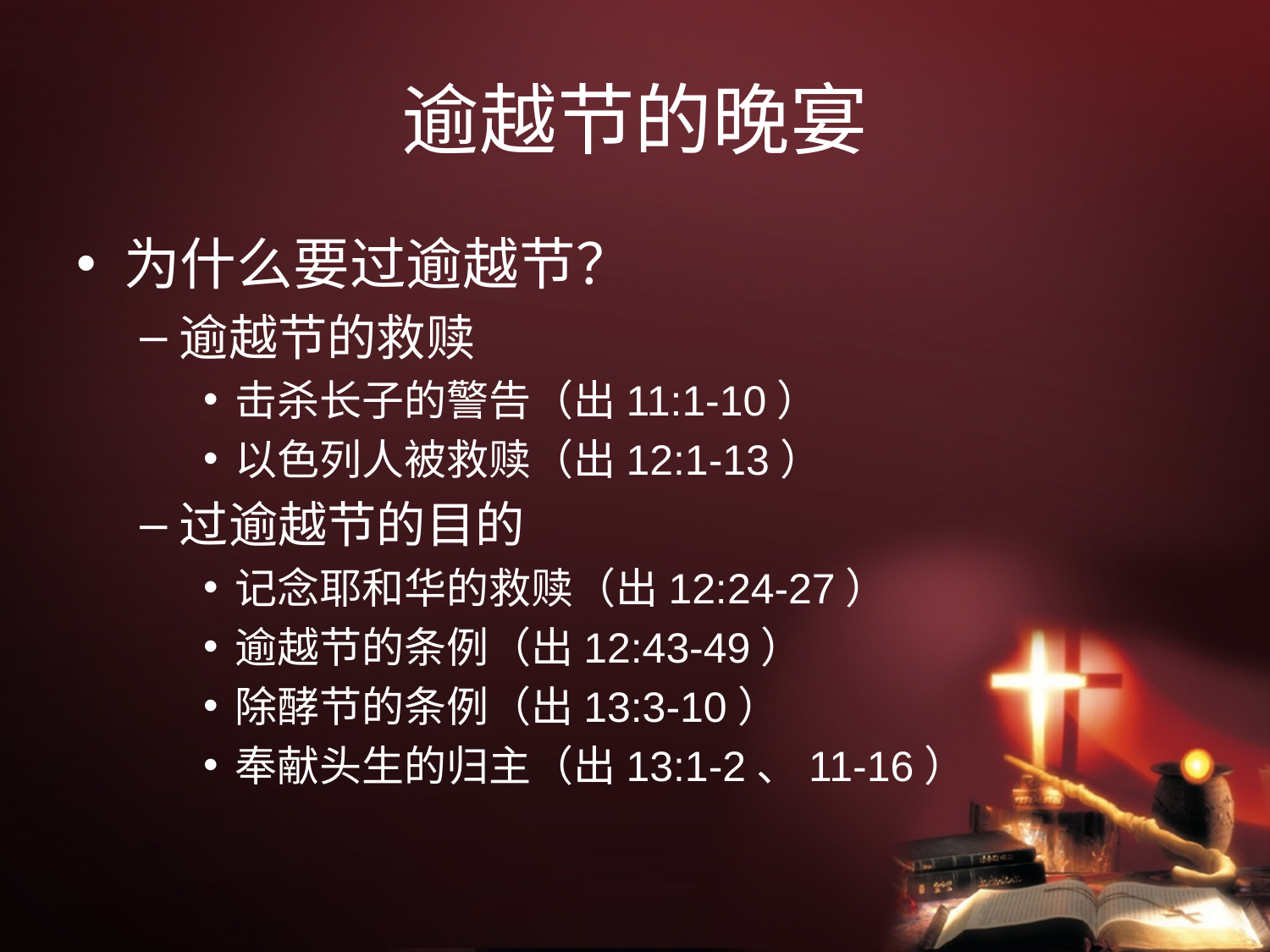

# 逾越节的晚宴
为什么要过逾越节？
逾越节的救赎
击杀长子的警告（出11:1-10）
以色列人被救赎（出12:1-13）
过逾越节的目的
记念耶和华的救赎（出12:24-27）
逾越节的条例（出12:43-49）
除酵节的条例（出13:3-10）
奉献头生的归主（出13:1-2、11-16）